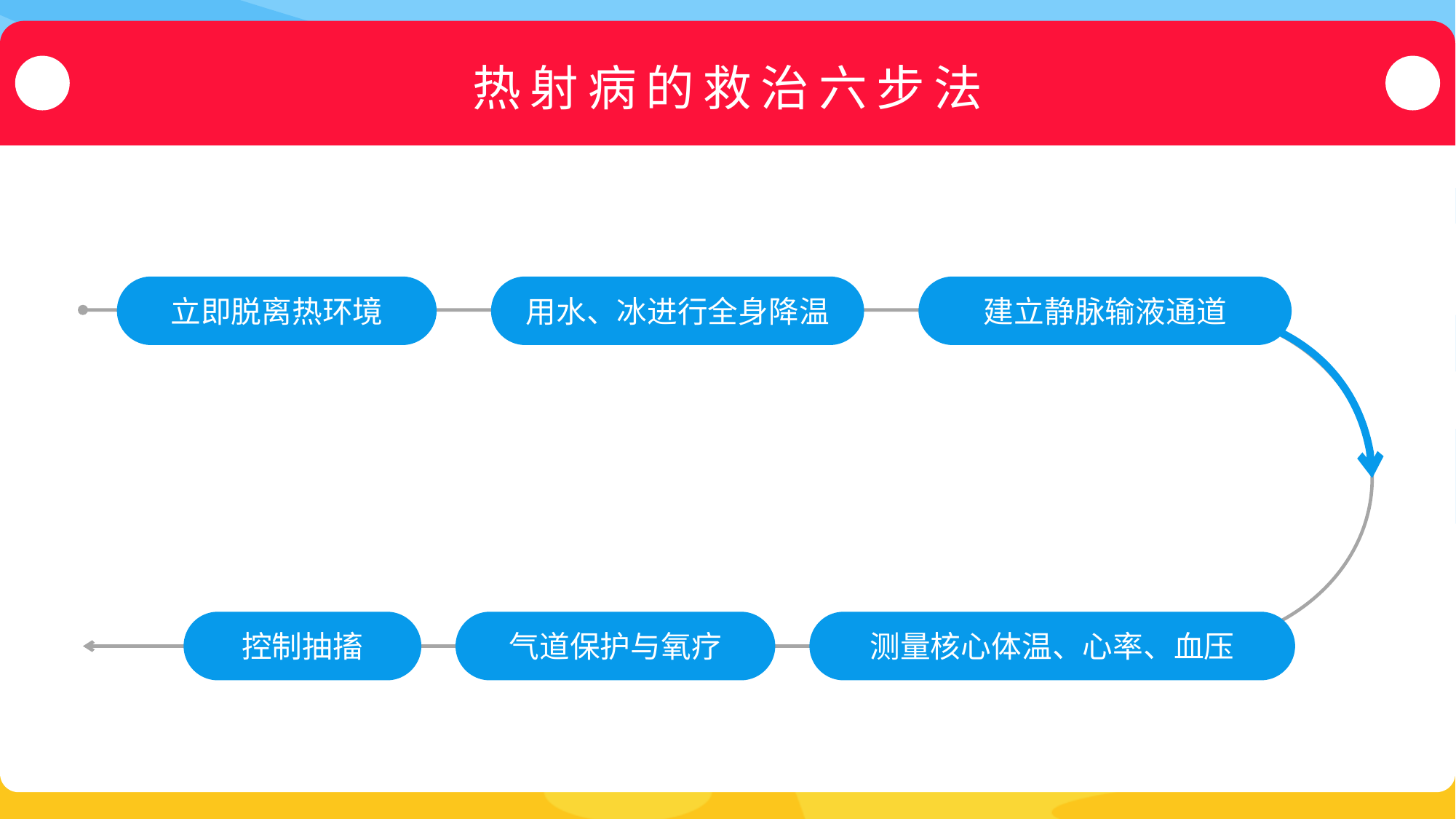

热射病的救治六步法

立即脱离热环境

用水、冰进行全身降温

建立静脉输液通道

控制抽搐

气道保护与氧疗

测量核心体温、心率、血压